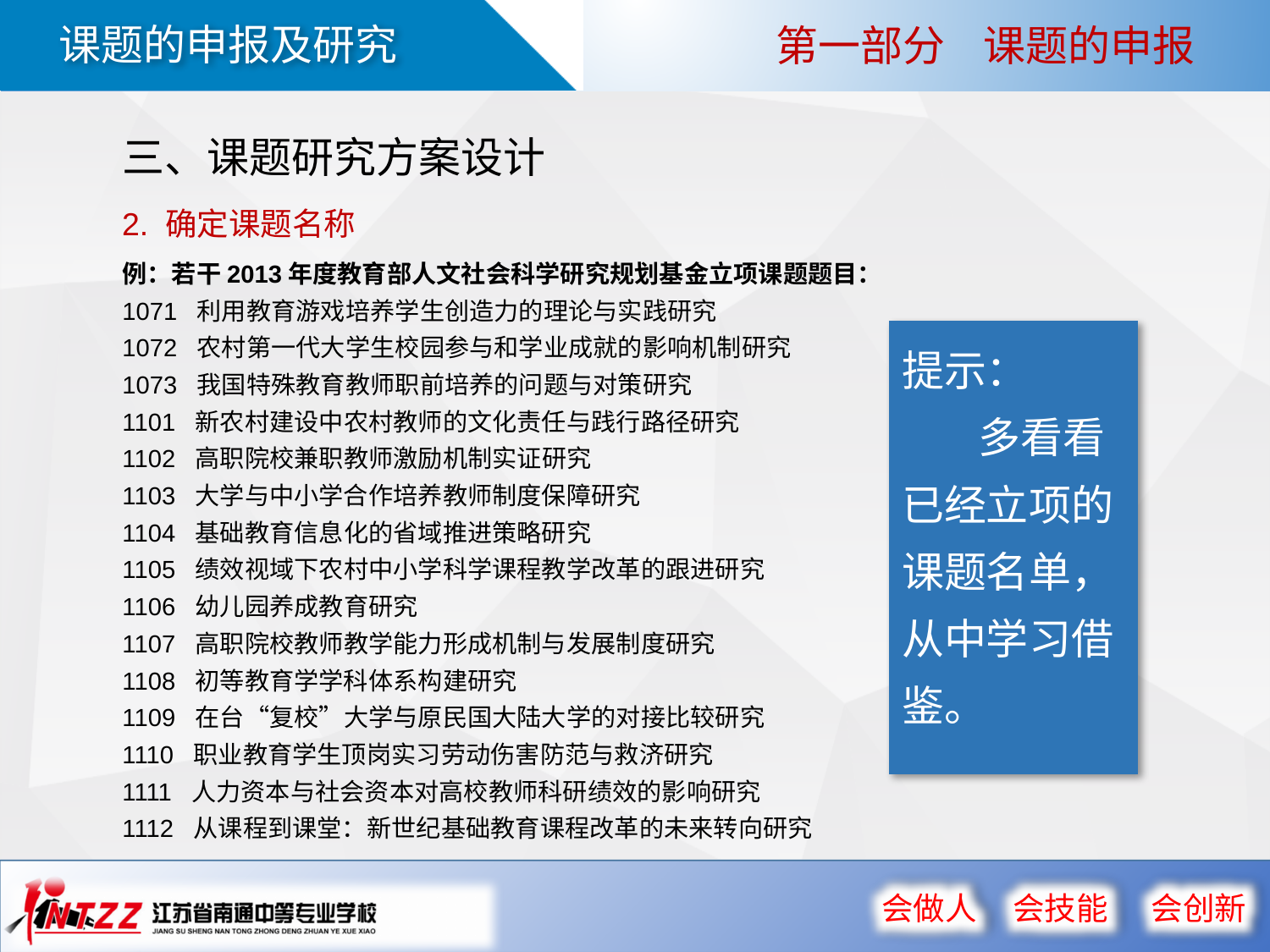

第一部分    课题的申报
三、课题研究方案设计
2. 确定课题名称
例：若干2013年度教育部人文社会科学研究规划基金立项课题题目：
1071  利用教育游戏培养学生创造力的理论与实践研究
1072  农村第一代大学生校园参与和学业成就的影响机制研究
1073  我国特殊教育教师职前培养的问题与对策研究
1101  新农村建设中农村教师的文化责任与践行路径研究
1102  高职院校兼职教师激励机制实证研究
1103  大学与中小学合作培养教师制度保障研究
1104  基础教育信息化的省域推进策略研究
1105  绩效视域下农村中小学科学课程教学改革的跟进研究
1106  幼儿园养成教育研究
1107  高职院校教师教学能力形成机制与发展制度研究
1108  初等教育学学科体系构建研究
1109  在台“复校”大学与原民国大陆大学的对接比较研究
1110  职业教育学生顶岗实习劳动伤害防范与救济研究
1111  人力资本与社会资本对高校教师科研绩效的影响研究
1112  从课程到课堂：新世纪基础教育课程改革的未来转向研究
提示：
       多看看已经立项的课题名单，从中学习借鉴。